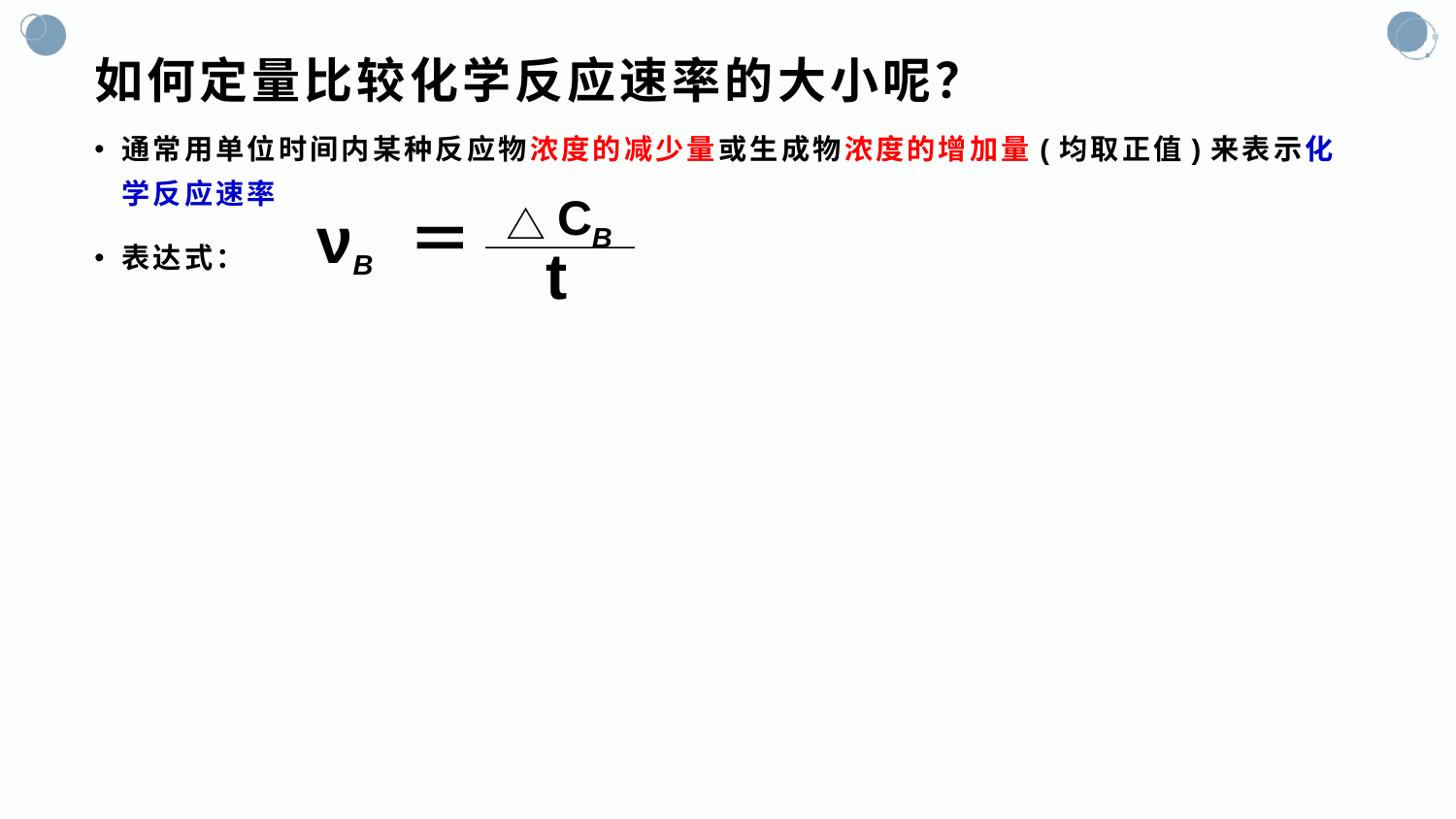

# 如何定量比较化学反应速率的大小呢？
通常用单位时间内某种反应物浓度的减少量或生成物浓度的增加量(均取正值)来表示化学反应速率
表达式：

CB
 νB   ＝
t